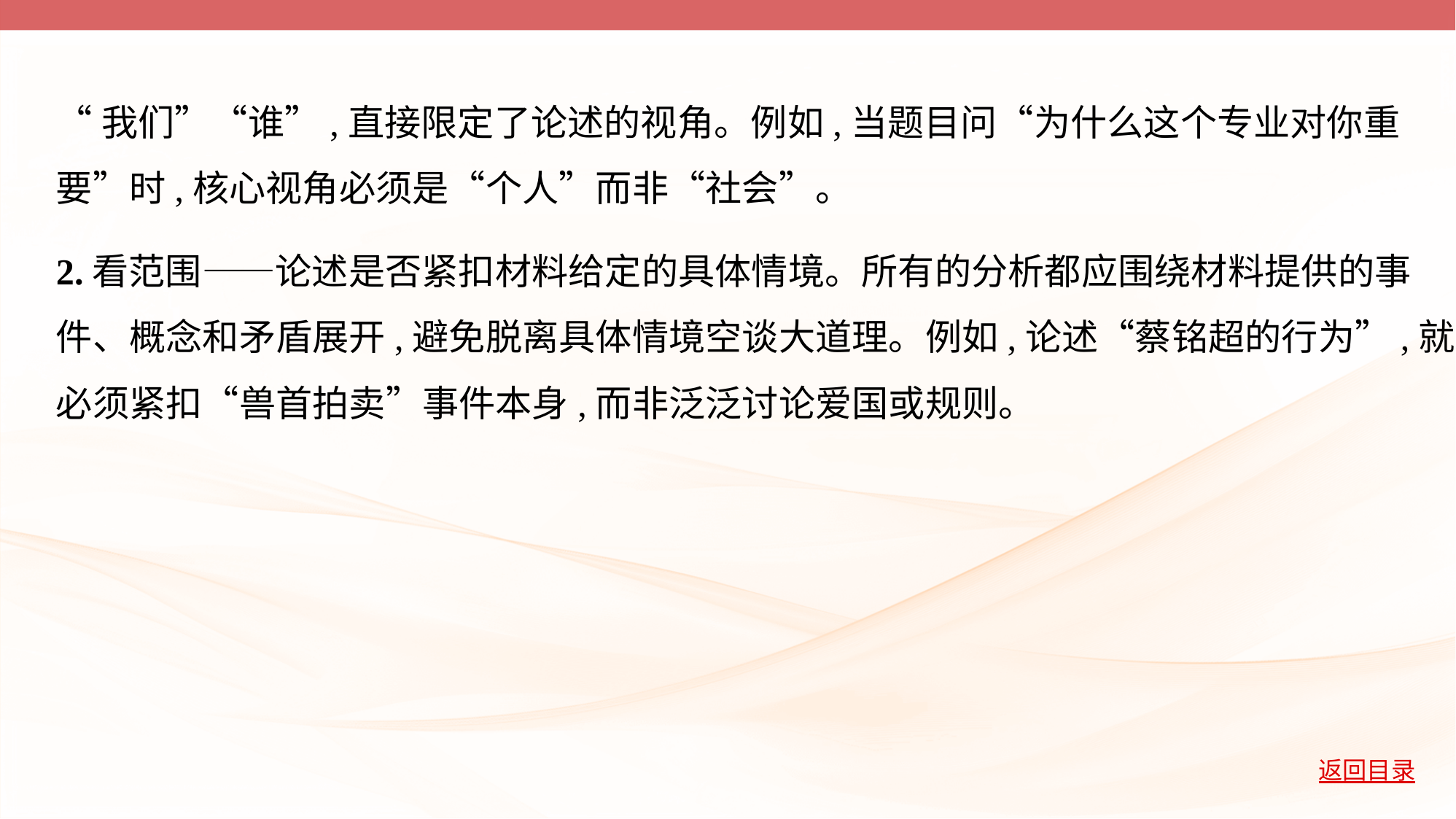

“我们”“谁”,直接限定了论述的视角。例如,当题目问“为什么这个专业对你重
要”时,核心视角必须是“个人”而非“社会”。
2.看范围——论述是否紧扣材料给定的具体情境。所有的分析都应围绕材料提供的事
件、概念和矛盾展开,避免脱离具体情境空谈大道理。例如,论述“蔡铭超的行为”,就
必须紧扣“兽首拍卖”事件本身,而非泛泛讨论爱国或规则。